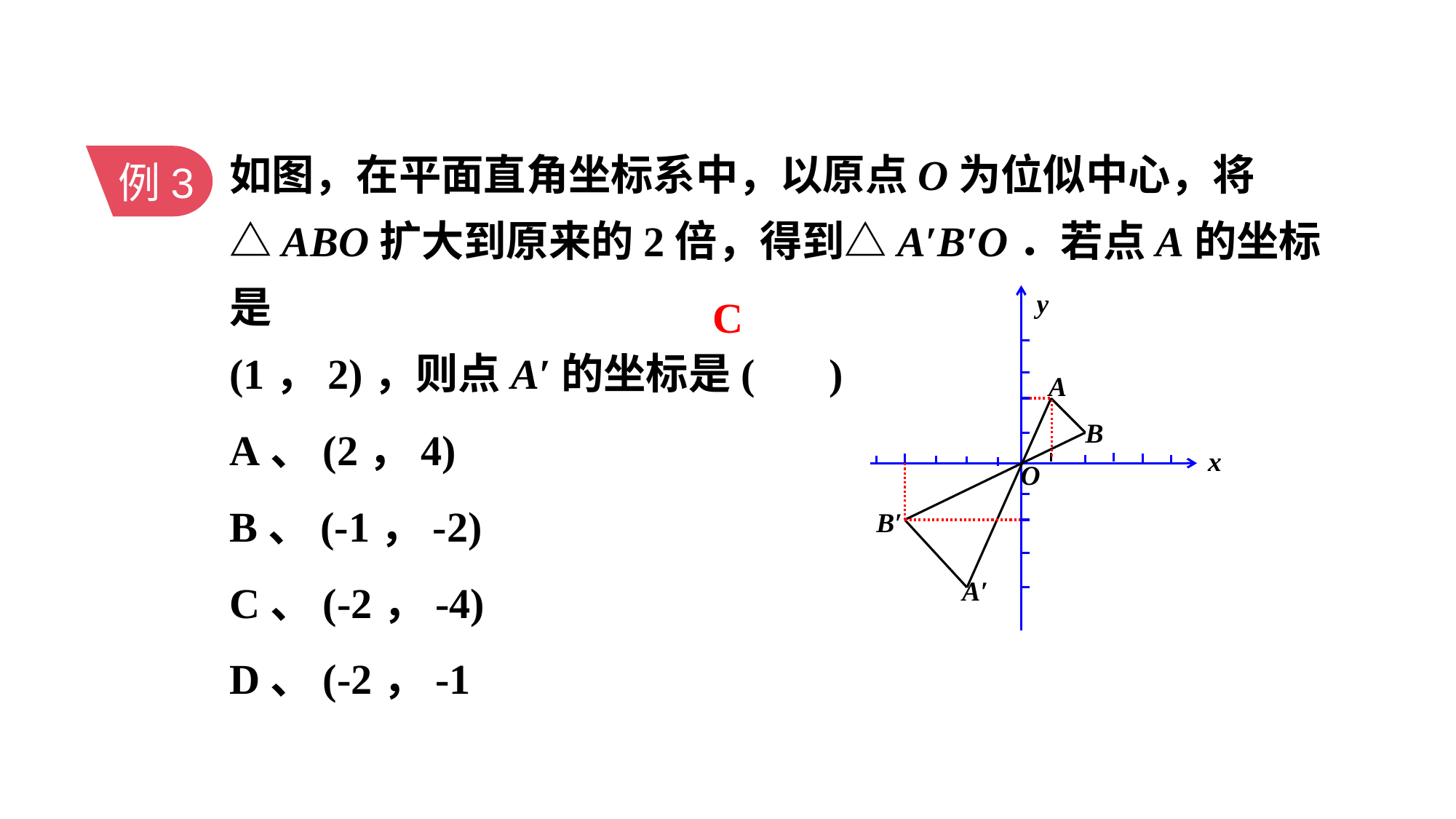

如图，在平面直角坐标系中，以原点O为位似中心，将△ABO扩大到原来的2倍，得到△A′B′O．若点A的坐标是
(1，2)，则点A′的坐标是(       )
A、(2，4)
B、(-1，-2)
C、(-2，-4)
D、(-2，-1
例3
C
y
A
B
x
O
B′
A′